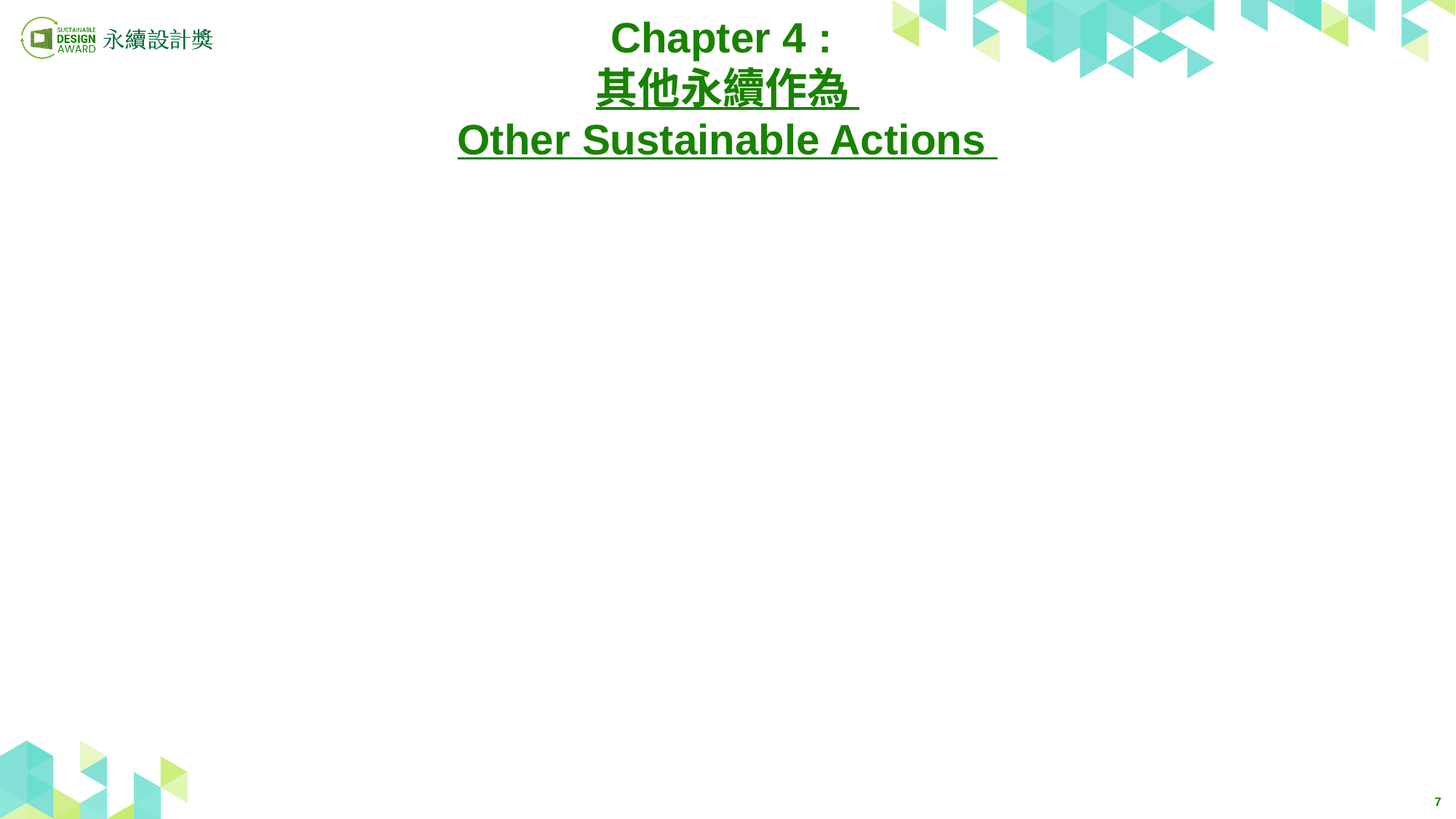

# Chapter 4 : 其他永續作為 Other Sustainable Actions

7